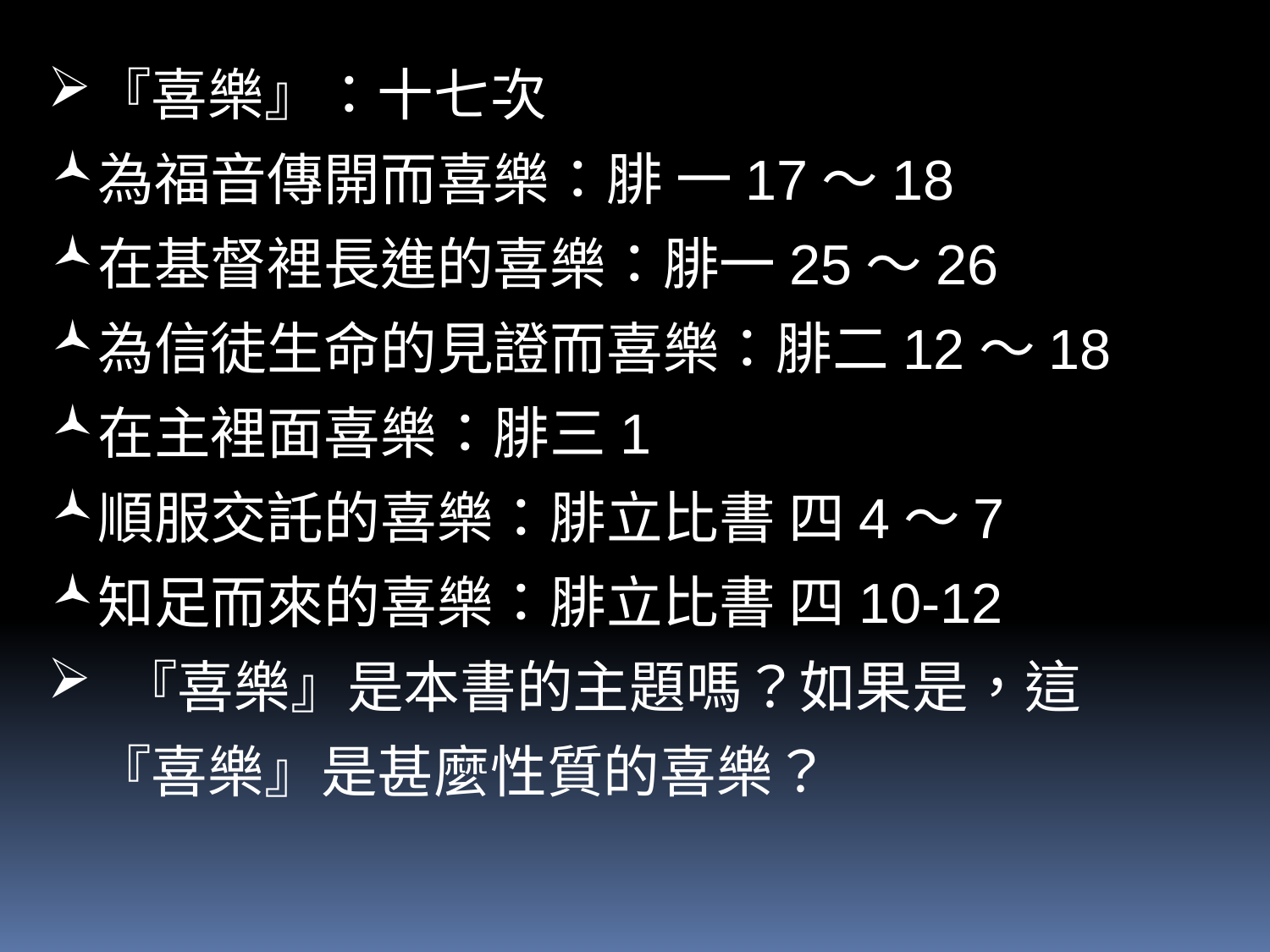

『喜樂』：十七次
為福音傳開而喜樂：腓 一17～18
在基督裡長進的喜樂：腓一25～26
為信徒生命的見證而喜樂：腓二12～18
在主裡面喜樂：腓三1
順服交託的喜樂：腓立比書 四4～7
知足而來的喜樂：腓立比書 四10-12
 『喜樂』是本書的主題嗎？如果是，這『喜樂』是甚麼性質的喜樂？